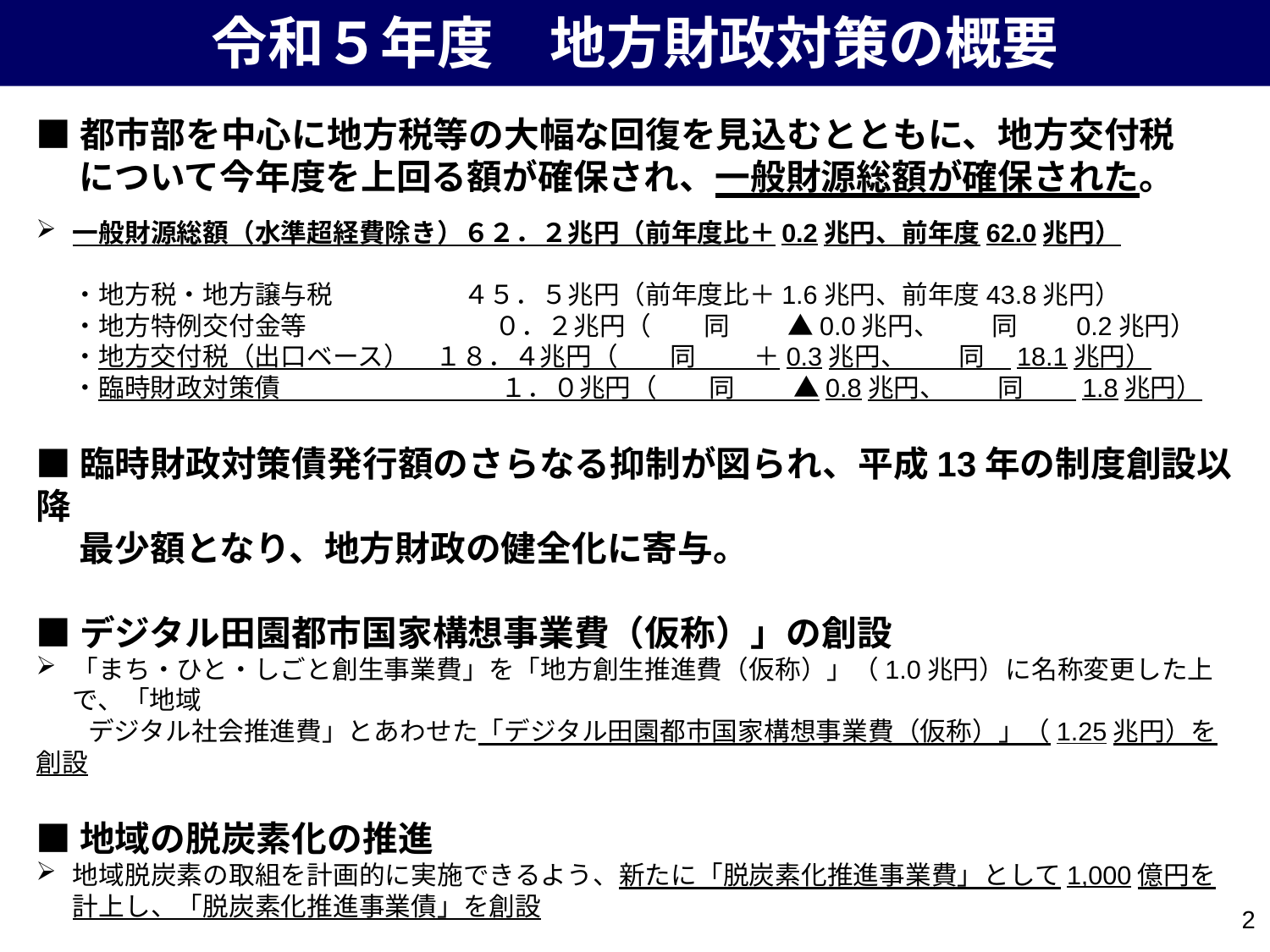

令和５年度　地方財政対策の概要
■都市部を中心に地方税等の大幅な回復を見込むとともに、地方交付税
　 について今年度を上回る額が確保され、一般財源総額が確保された。

一般財源総額（水準超経費除き）６２．２兆円（前年度比＋0.2兆円、前年度62.0兆円）
・地方税・地方譲与税　　　　　４５．５兆円（前年度比＋1.6兆円、前年度43.8兆円）
・地方特例交付金等　　　　　　　 ０．２兆円（　　同　　 ▲0.0兆円、　　同　　0.2兆円）
・地方交付税（出口ベース）　１８．４兆円（　　同　　 ＋0.3兆円、　　同　18.1兆円）
・臨時財政対策債　　　　　　　　  １．０兆円（　　同　　 ▲0.8兆円、　　同　　1.8兆円）

■臨時財政対策債発行額のさらなる抑制が図られ、平成13年の制度創設以降
　 最少額となり、地方財政の健全化に寄与。

■デジタル田園都市国家構想事業費（仮称）」の創設
「まち・ひと・しごと創生事業費」を「地方創生推進費（仮称）」（1.0兆円）に名称変更した上で、「地域
　　デジタル社会推進費」とあわせた「デジタル田園都市国家構想事業費（仮称）」（1.25兆円）を創設

■地域の脱炭素化の推進
地域脱炭素の取組を計画的に実施できるよう、新たに「脱炭素化推進事業費」として1,000億円を計上し、「脱炭素化推進事業債」を創設

⇒本県への影響については、１月に公表される地方財政計画を踏まえ、税収見通し
  などを含め詳細を算定

2